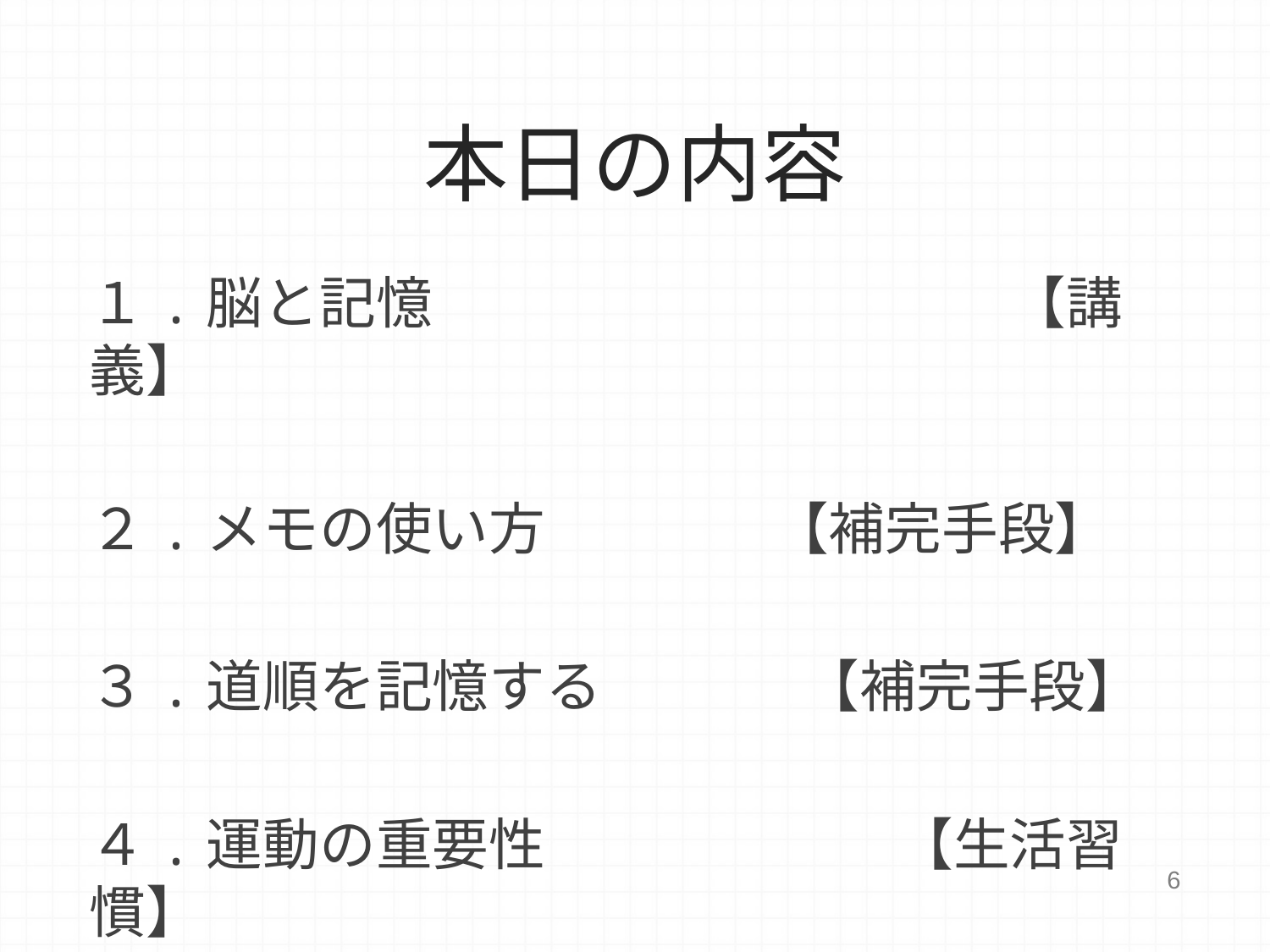

# 本日の内容
１.脳と記憶　　　　　　　　　　 【講義】

２.メモの使い方　　         【補完手段】

３.道順を記憶する　　       【補完手段】

４.運動の重要性　　　　　　 【生活習慣】

6